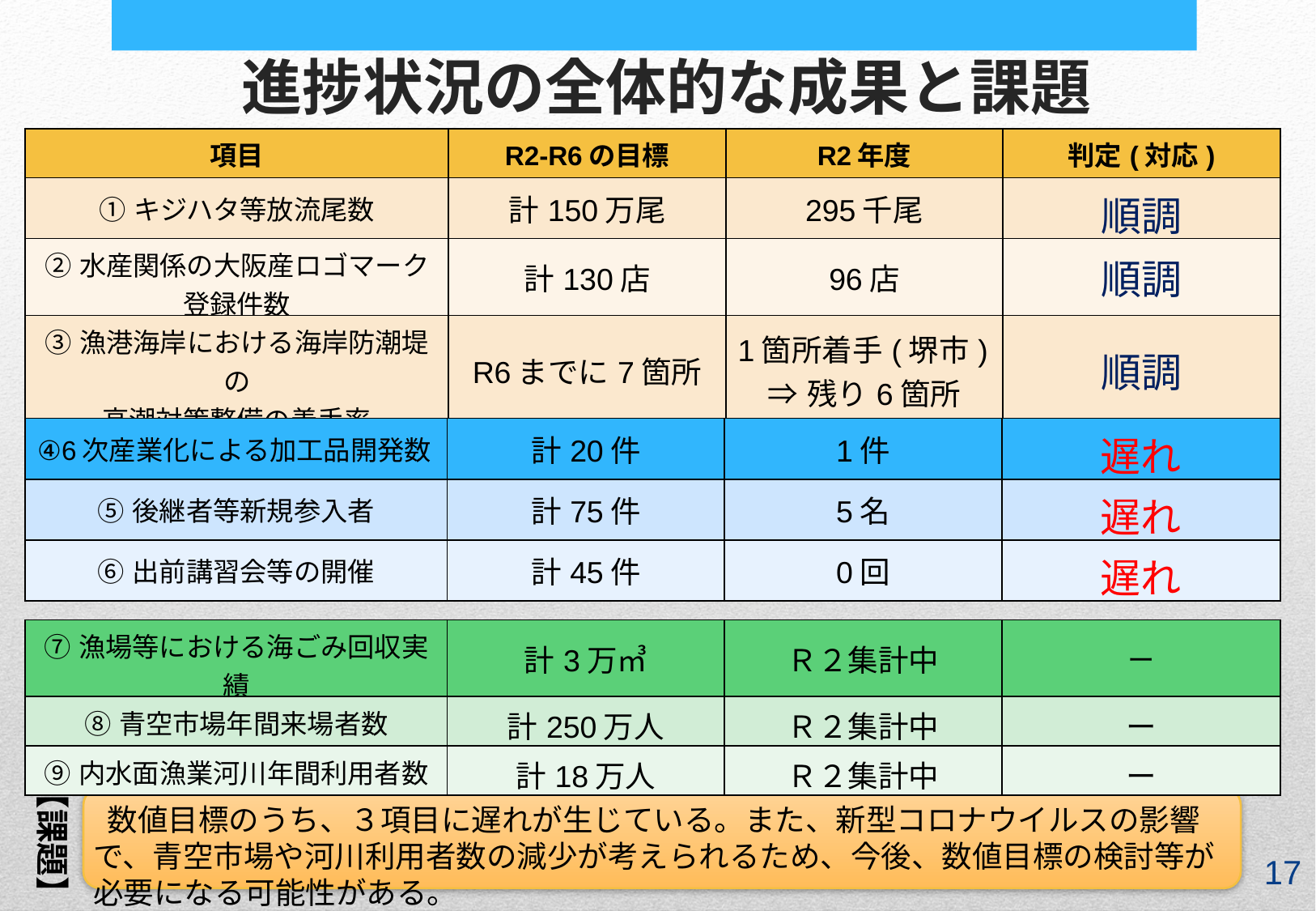

進捗状況の全体的な成果と課題
| 項目 | R2-R6の目標 | R2年度 | 判定(対応) |
| --- | --- | --- | --- |
| ①キジハタ等放流尾数 | 計150万尾 | 295千尾 | 順調 |
| ②水産関係の大阪産ロゴマーク 登録件数 | 計130店 | 96店 | 順調 |
| ③漁港海岸における海岸防潮堤の 高潮対策整備の着手率 | R6までに7箇所 | 1箇所着手(堺市) ⇒残り6箇所 | 順調 |
| ④6次産業化による加工品開発数 | 計20件 | 1件 | 遅れ |
| --- | --- | --- | --- |
| ⑤後継者等新規参入者 | 計75件 | 5名 | 遅れ |
| ⑥出前講習会等の開催 | 計45件 | 0回 | 遅れ |
| ⑦漁場等における海ごみ回収実績 | 計3万㎥ | Ｒ２集計中 | ー |
| --- | --- | --- | --- |
| ⑧青空市場年間来場者数 | 計250万人 | Ｒ２集計中 | ー |
| ⑨内水面漁業河川年間利用者数 | 計18万人 | Ｒ２集計中 | ー |
【課題】

　数値目標のうち、３項目に遅れが生じている。また、新型コロナウイルスの影響で、青空市場や河川利用者数の減少が考えられるため、今後、数値目標の検討等が必要になる可能性がある。
17